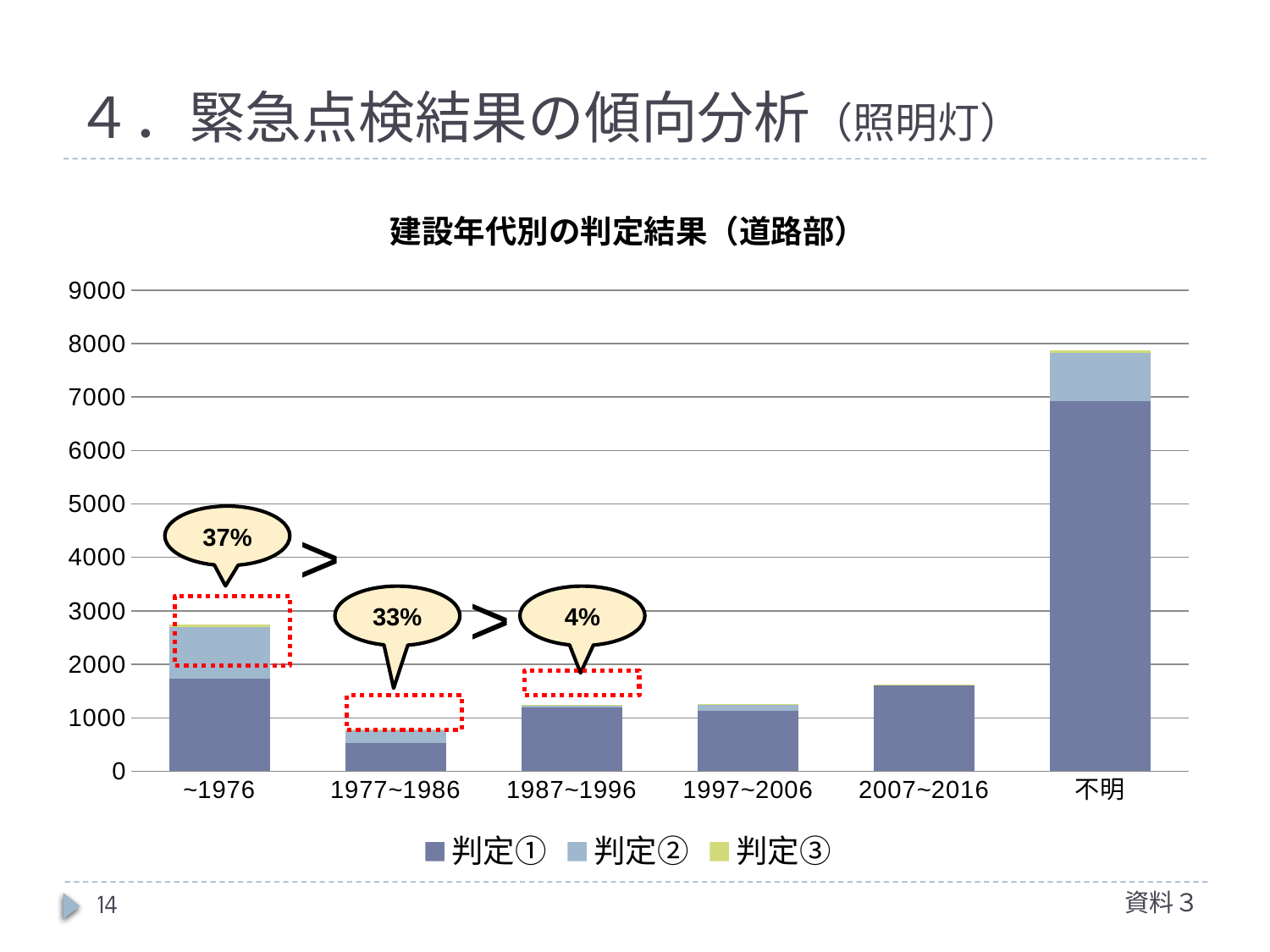

# ４．緊急点検結果の傾向分析（照明灯）

### Chart: 建設年代別の判定結果（道路部）

| Category | 判定① | 判定② | 判定③ |
|---|---|---|---|
| ~1976 | 1734.0 | 959.0 | 53.0 |
| 1977~1986 | 530.0 | 240.0 | 16.0 |
| 1987~1996 | 1191.0 | 46.0 | 4.0 |
| 1997~2006 | 1123.0 | 131.0 | 8.0 |
| 2007~2016 | 1613.0 | 5.0 | 1.0 |
| 不明 | 6927.0 | 901.0 | 42.0 |
37%
>
>
33%
4%

資料３
14